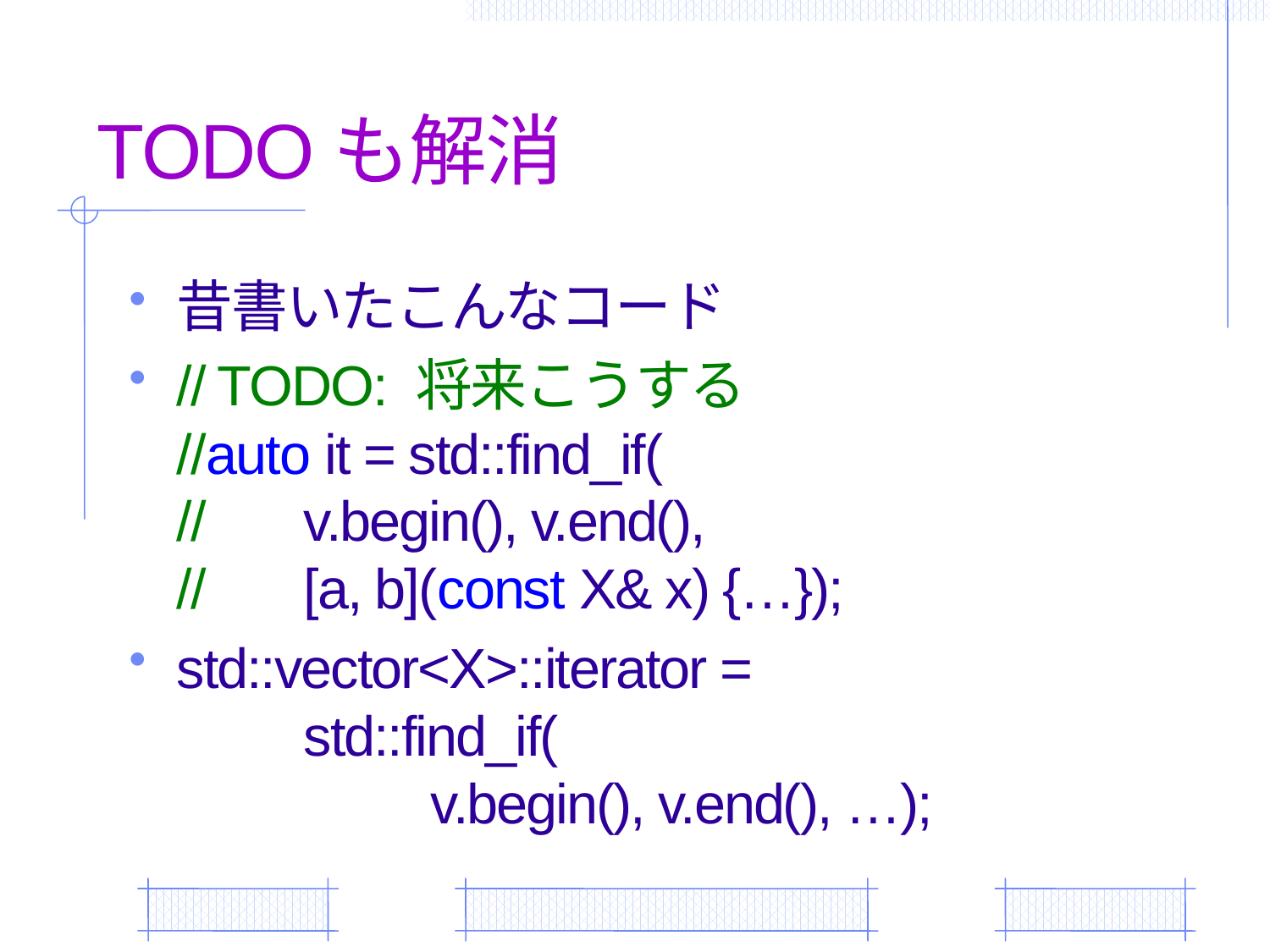

# TODOも解消
昔書いたこんなコード
// TODO: 将来こうする
//auto it = std::find_if(
//	v.begin(), v.end(),
//	[a, b](const X& x) {…});
std::vector<X>::iterator =
	std::find_if(
		v.begin(), v.end(), …);